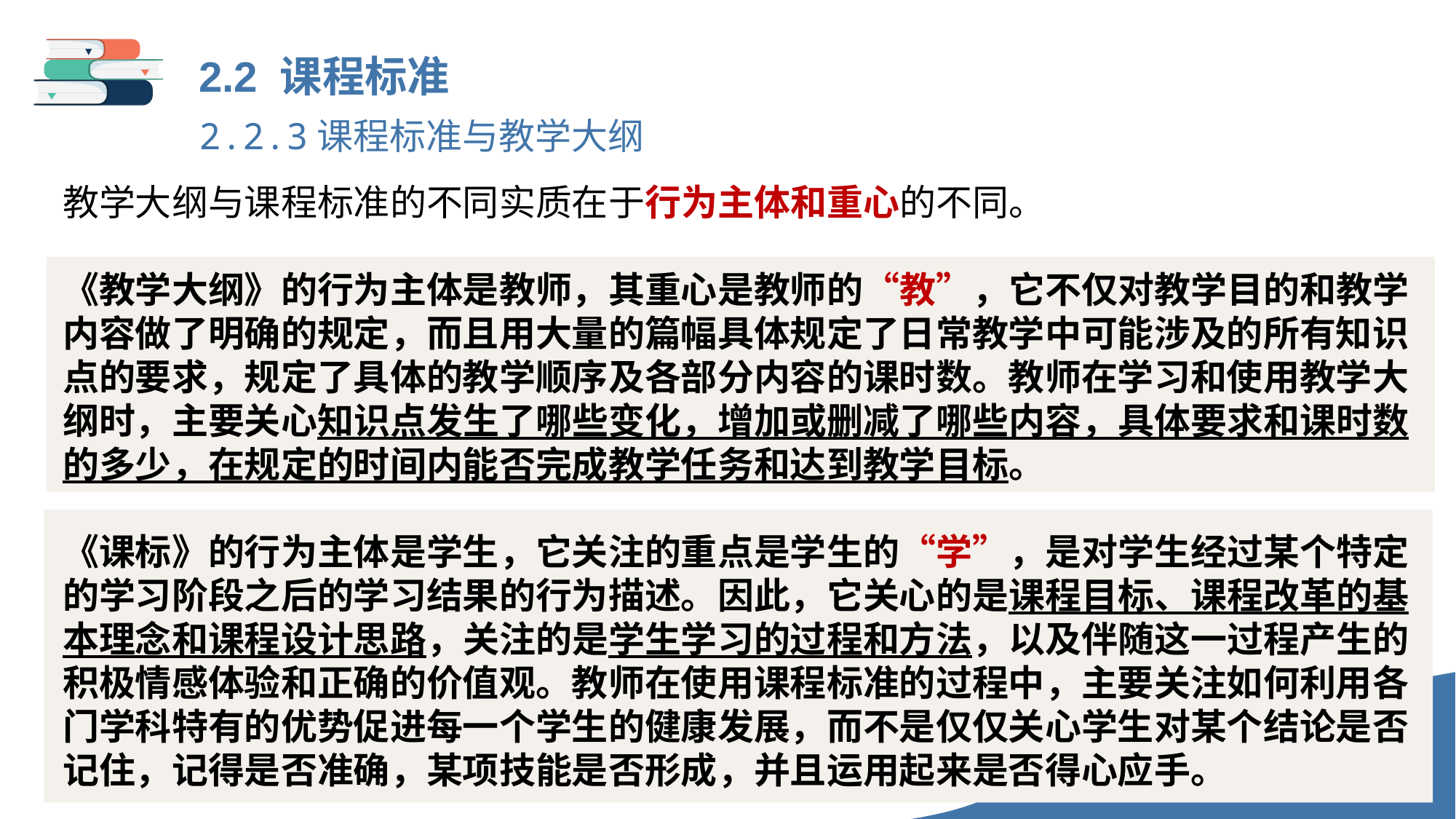

2.2 课程标准
2.2.3课程标准与教学大纲
教学大纲与课程标准的不同实质在于行为主体和重心的不同。
《教学大纲》的行为主体是教师，其重心是教师的“教”，它不仅对教学目的和教学内容做了明确的规定，而且用大量的篇幅具体规定了日常教学中可能涉及的所有知识点的要求，规定了具体的教学顺序及各部分内容的课时数。教师在学习和使用教学大纲时，主要关心知识点发生了哪些变化，增加或删减了哪些内容，具体要求和课时数的多少，在规定的时间内能否完成教学任务和达到教学目标。
《课标》的行为主体是学生，它关注的重点是学生的“学”，是对学生经过某个特定的学习阶段之后的学习结果的行为描述。因此，它关心的是课程目标、课程改革的基本理念和课程设计思路，关注的是学生学习的过程和方法，以及伴随这一过程产生的积极情感体验和正确的价值观。教师在使用课程标准的过程中，主要关注如何利用各门学科特有的优势促进每一个学生的健康发展，而不是仅仅关心学生对某个结论是否记住，记得是否准确，某项技能是否形成，并且运用起来是否得心应手。